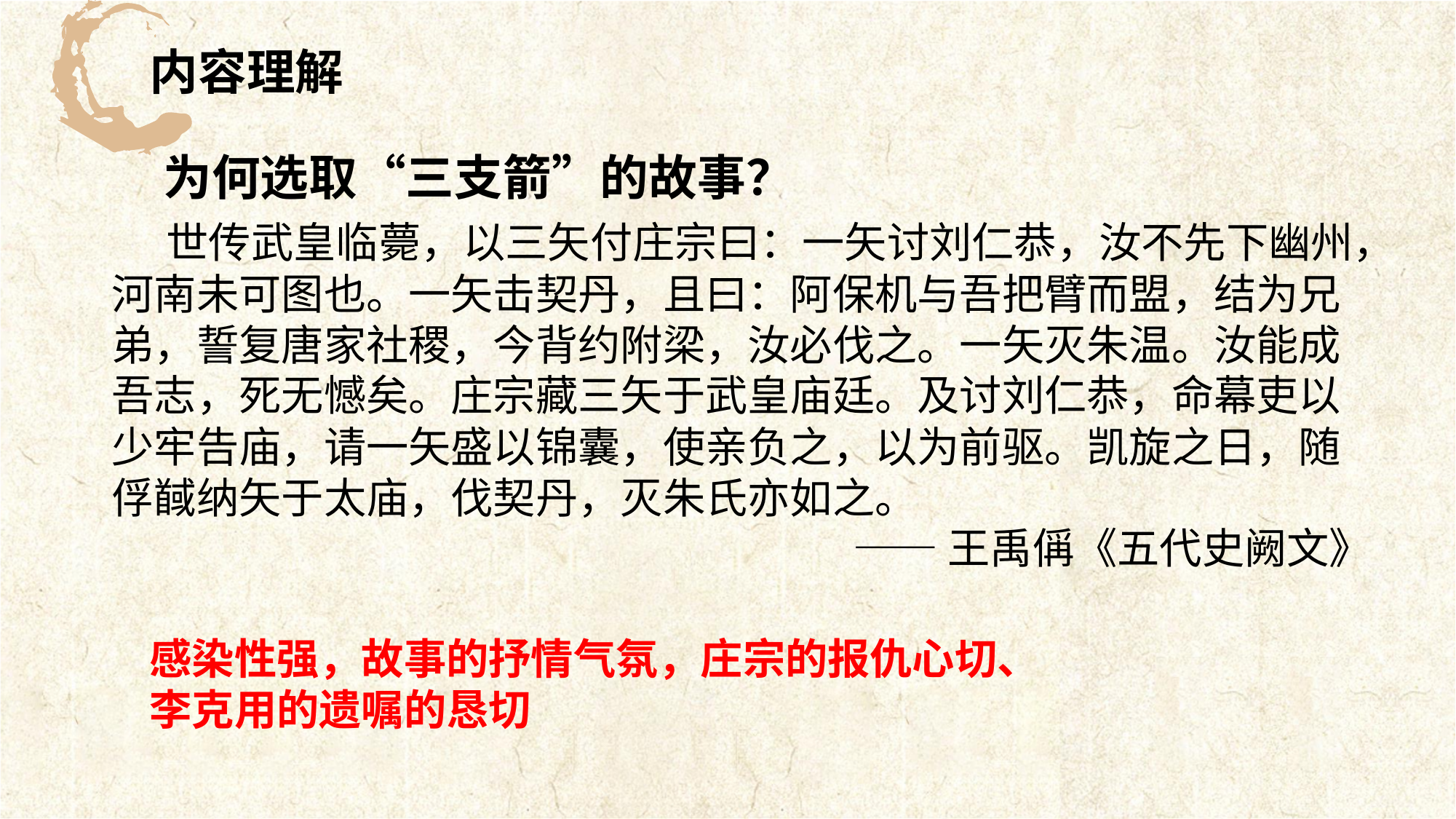

内容理解
为何选取“三支箭”的故事？
世传武皇临薨，以三矢付庄宗曰：一矢讨刘仁恭，汝不先下幽州，河南未可图也。一矢击契丹，且曰：阿保机与吾把臂而盟，结为兄弟，誓复唐家社稷，今背约附梁，汝必伐之。一矢灭朱温。汝能成吾志，死无憾矣。庄宗藏三矢于武皇庙廷。及讨刘仁恭，命幕吏以少牢告庙，请一矢盛以锦囊，使亲负之，以为前驱。凯旋之日，随俘馘纳矢于太庙，伐契丹，灭朱氏亦如之。
——王禹偁《五代史阙文》

感染性强，故事的抒情气氛，庄宗的报仇心切、李克用的遗嘱的恳切